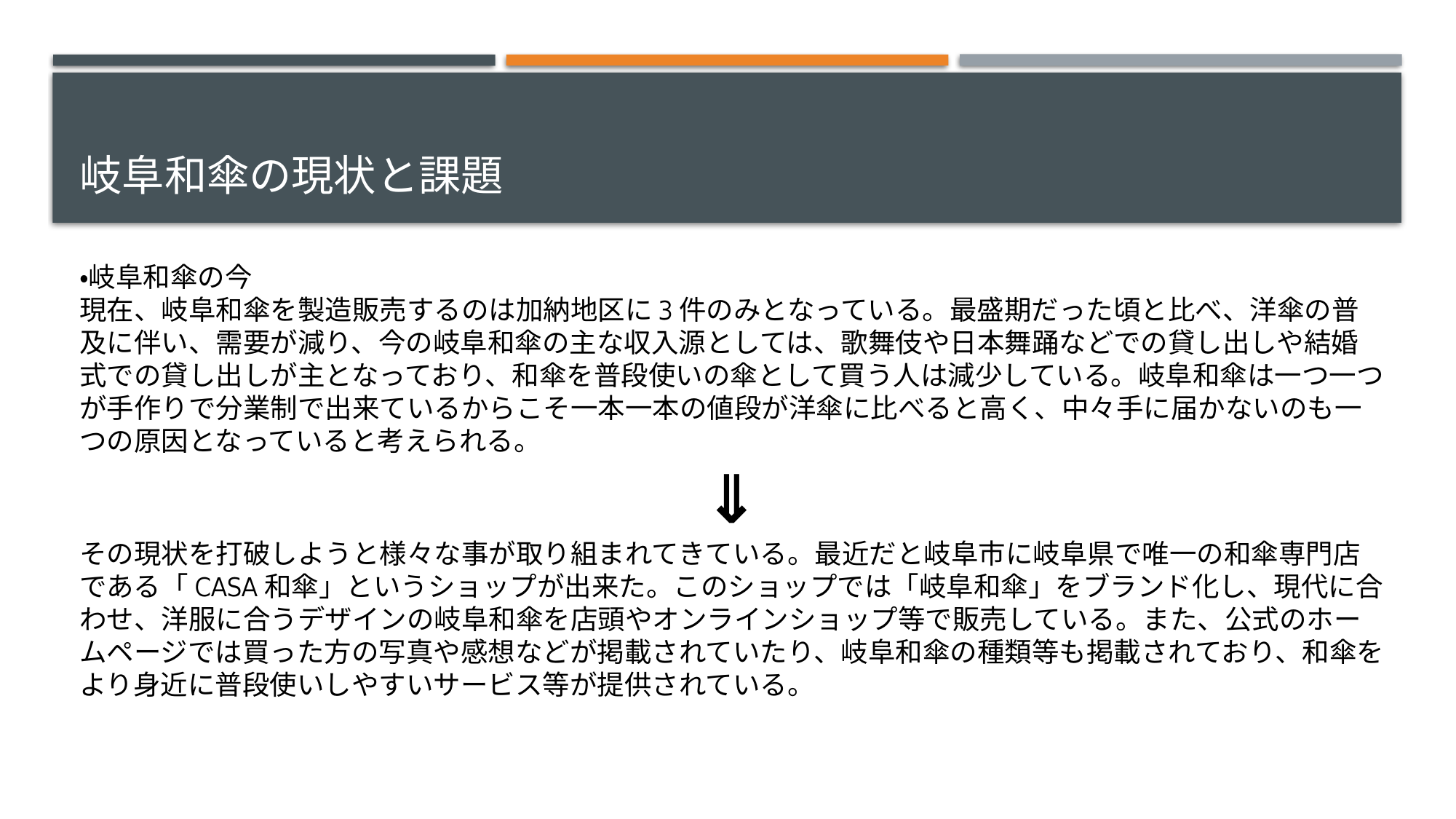

# 岐阜和傘の現状と課題
・岐阜和傘の今
現在、岐阜和傘を製造販売するのは加納地区に3件のみとなっている。最盛期だった頃と比べ、洋傘の普及に伴い、需要が減り、今の岐阜和傘の主な収入源としては、歌舞伎や日本舞踊などでの貸し出しや結婚式での貸し出しが主となっており、和傘を普段使いの傘として買う人は減少している。岐阜和傘は一つ一つが手作りで分業制で出来ているからこそ一本一本の値段が洋傘に比べると高く、中々手に届かないのも一つの原因となっていると考えられる。
⇓
その現状を打破しようと様々な事が取り組まれてきている。最近だと岐阜市に岐阜県で唯一の和傘専門店である「CASA和傘」というショップが出来た。このショップでは「岐阜和傘」をブランド化し、現代に合わせ、洋服に合うデザインの岐阜和傘を店頭やオンラインショップ等で販売している。また、公式のホームページでは買った方の写真や感想などが掲載されていたり、岐阜和傘の種類等も掲載されており、和傘をより身近に普段使いしやすいサービス等が提供されている。